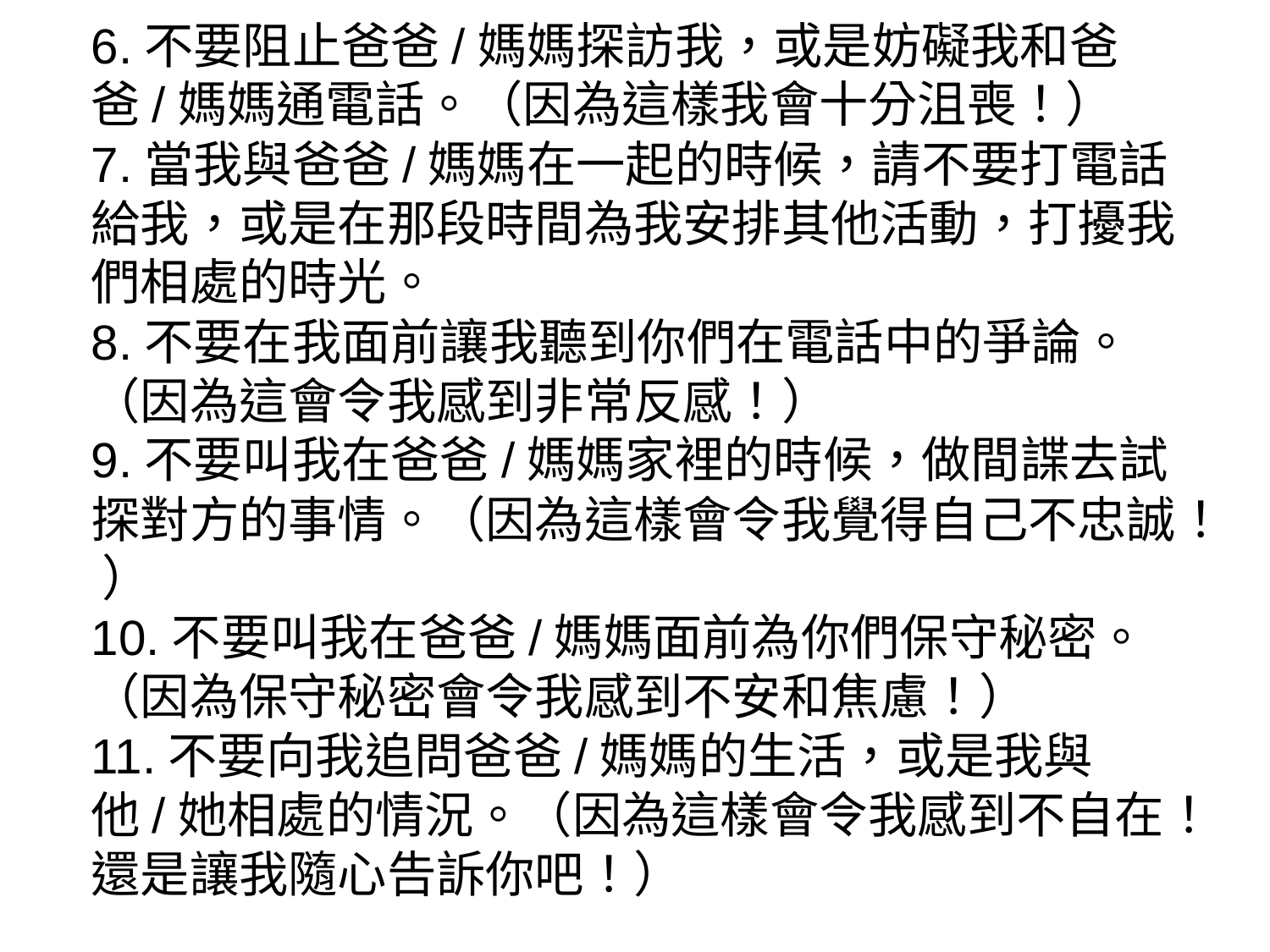

# 6.不要阻止爸爸/媽媽探訪我，或是妨礙我和爸爸/媽媽通電話。（因為這樣我會十分沮喪！） 7.當我與爸爸/媽媽在一起的時候，請不要打電話給我，或是在那段時間為我安排其他活動，打擾我們相處的時光。 8.不要在我面前讓我聽到你們在電話中的爭論。（因為這會令我感到非常反感！） 9.不要叫我在爸爸/媽媽家裡的時候，做間諜去試探對方的事情。（因為這樣會令我覺得自己不忠誠！ ） 10.不要叫我在爸爸/媽媽面前為你們保守秘密。（因為保守秘密會令我感到不安和焦慮！） 11.不要向我追問爸爸/媽媽的生活，或是我與他/她相處的情況。（因為這樣會令我感到不自在！還是讓我隨心告訴你吧！）